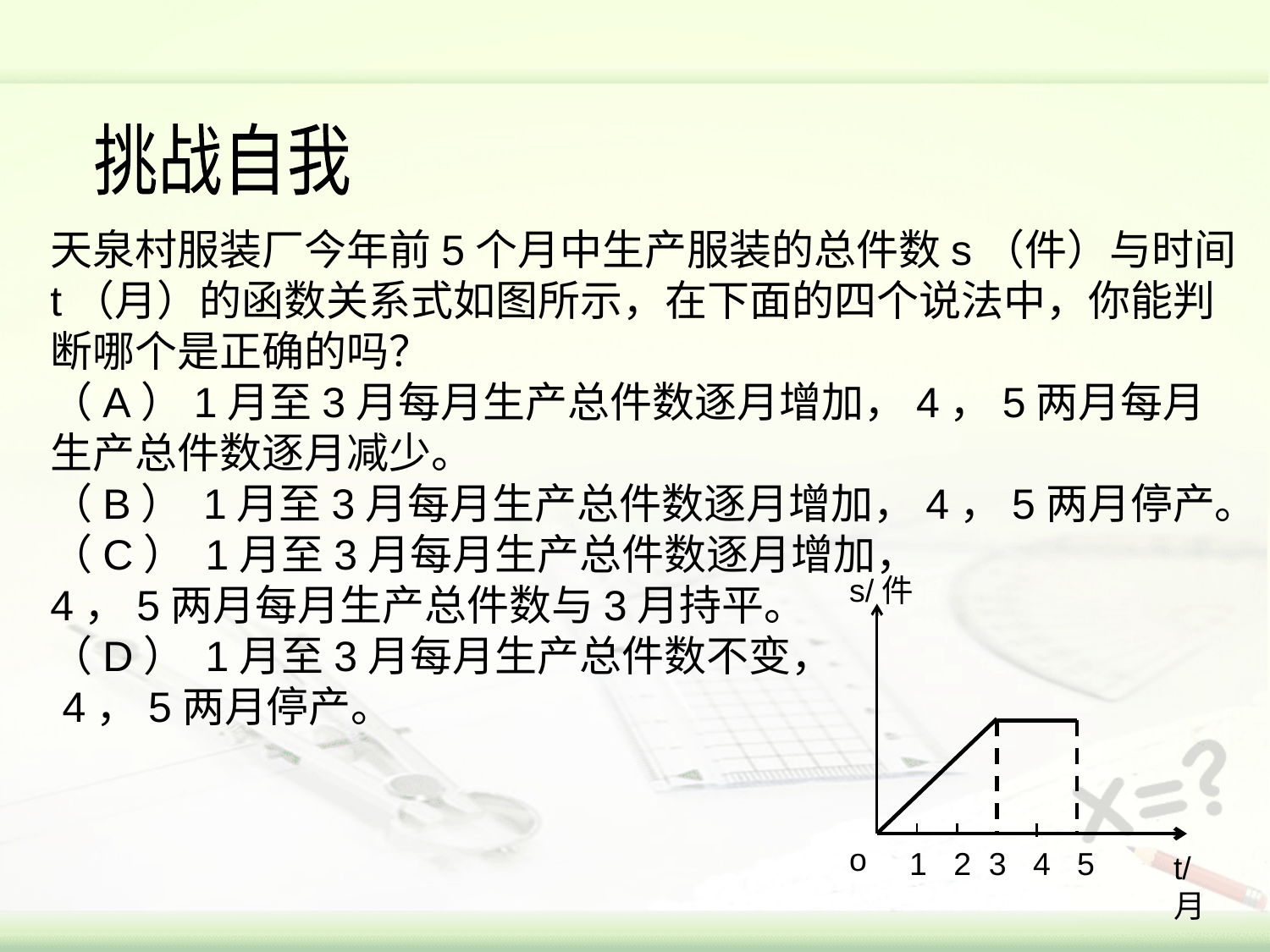

挑战自我
天泉村服装厂今年前5个月中生产服装的总件数s（件）与时间t（月）的函数关系式如图所示，在下面的四个说法中，你能判断哪个是正确的吗？
（A）1月至3月每月生产总件数逐月增加，4，5两月每月生产总件数逐月减少。
（B） 1月至3月每月生产总件数逐月增加，4，5两月停产。
（C） 1月至3月每月生产总件数逐月增加，
4，5两月每月生产总件数与3月持平。
（D） 1月至3月每月生产总件数不变，
 4，5两月停产。
s/件
o
1   2  3   4   5
t/月